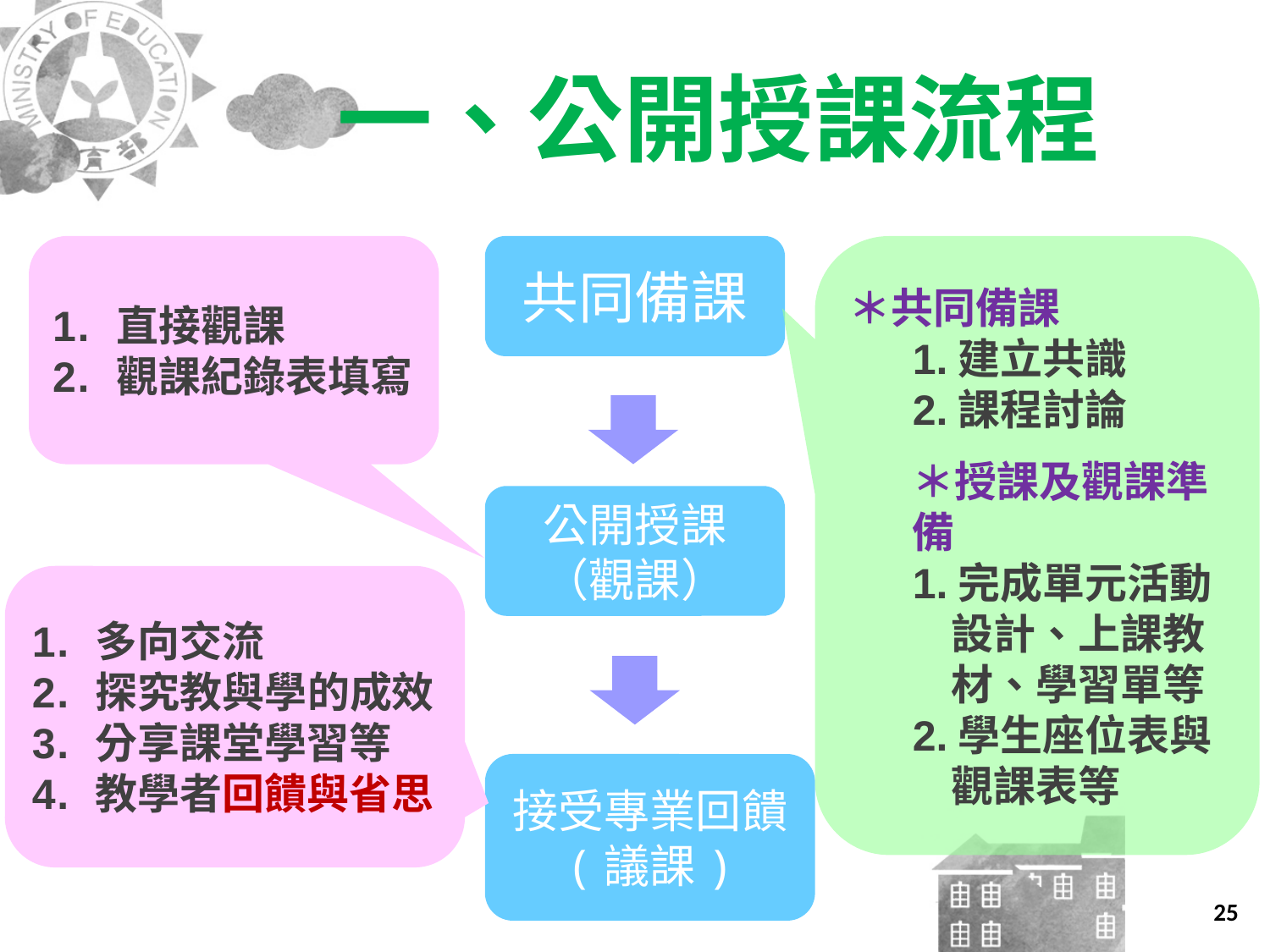

# 一、公開授課流程
共同備課
＊共同備課
1.建立共識
2.課程討論
＊授課及觀課準備
1.完成單元活動
   設計、上課教
   材、學習單等
2.學生座位表與
   觀課表等
直接觀課
觀課紀錄表填寫

公開授課（觀課）

多向交流
探究教與學的成效
分享課堂學習等
教學者回饋與省思

接受專業回饋
(議課)
25